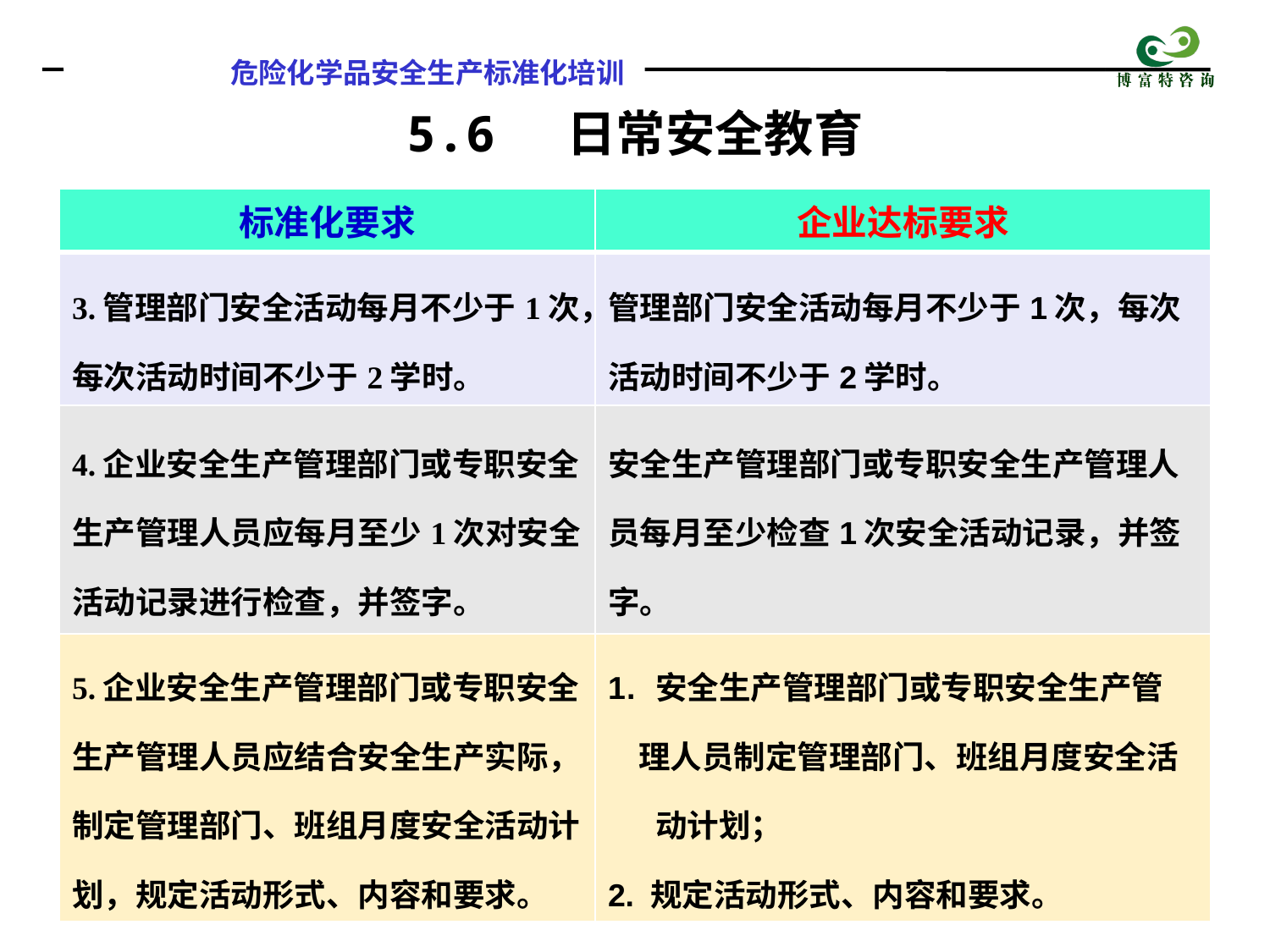

5.6  日常安全教育
| 标准化要求 | 企业达标要求 |
| --- | --- |
| 3.管理部门安全活动每月不少于1次，每次活动时间不少于2学时。 | 管理部门安全活动每月不少于1次，每次活动时间不少于2学时。 |
| 4.企业安全生产管理部门或专职安全生产管理人员应每月至少1次对安全活动记录进行检查，并签字。 | 安全生产管理部门或专职安全生产管理人员每月至少检查1次安全活动记录，并签字。 |
| 5.企业安全生产管理部门或专职安全生产管理人员应结合安全生产实际，制定管理部门、班组月度安全活动计划，规定活动形式、内容和要求。 | 安全生产管理部门或专职安全生产管 理人员制定管理部门、班组月度安全活动计划； 2. 规定活动形式、内容和要求。 |